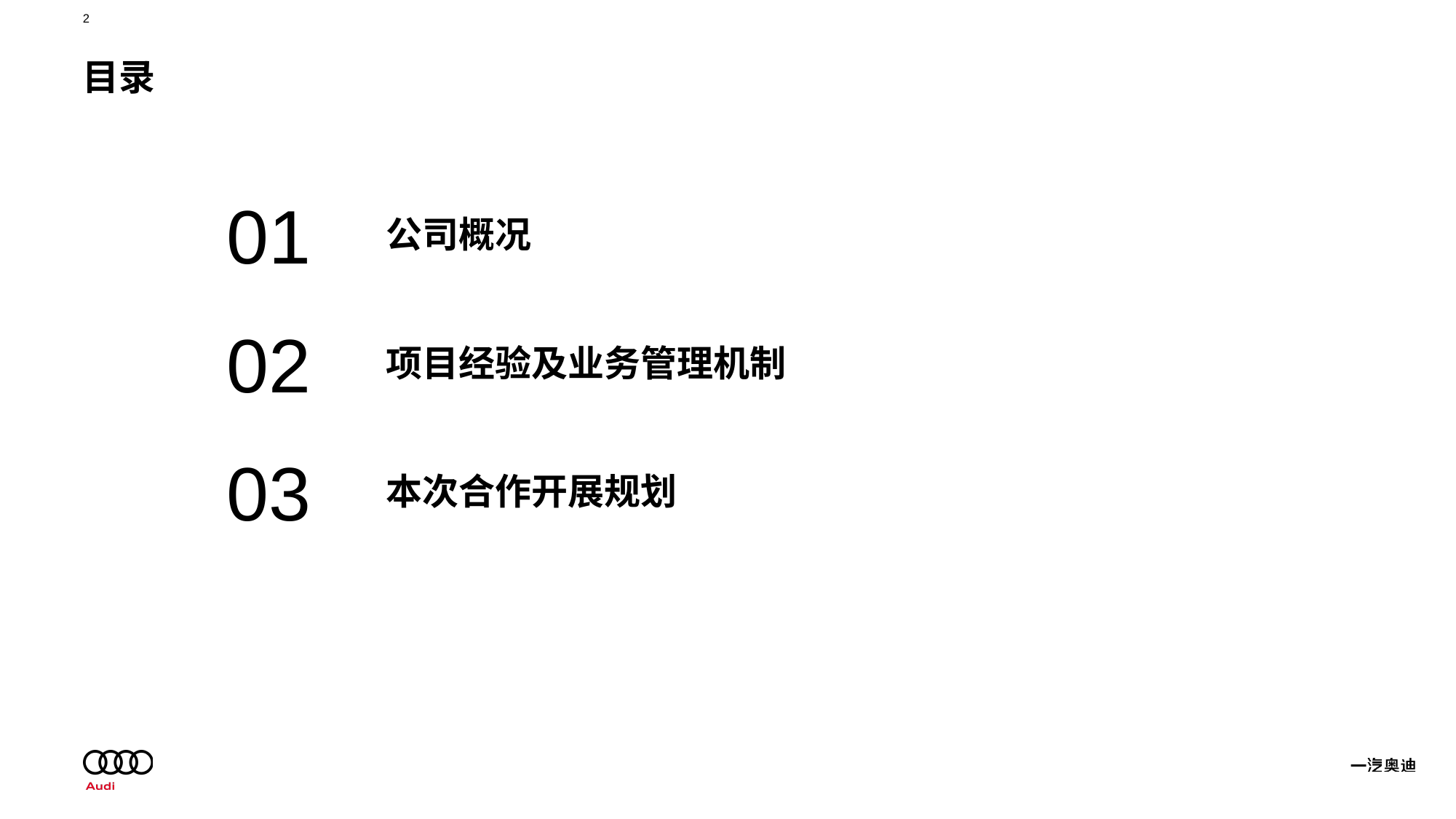

目录
01
公司概况
02
项目经验及业务管理机制
03
本次合作开展规划